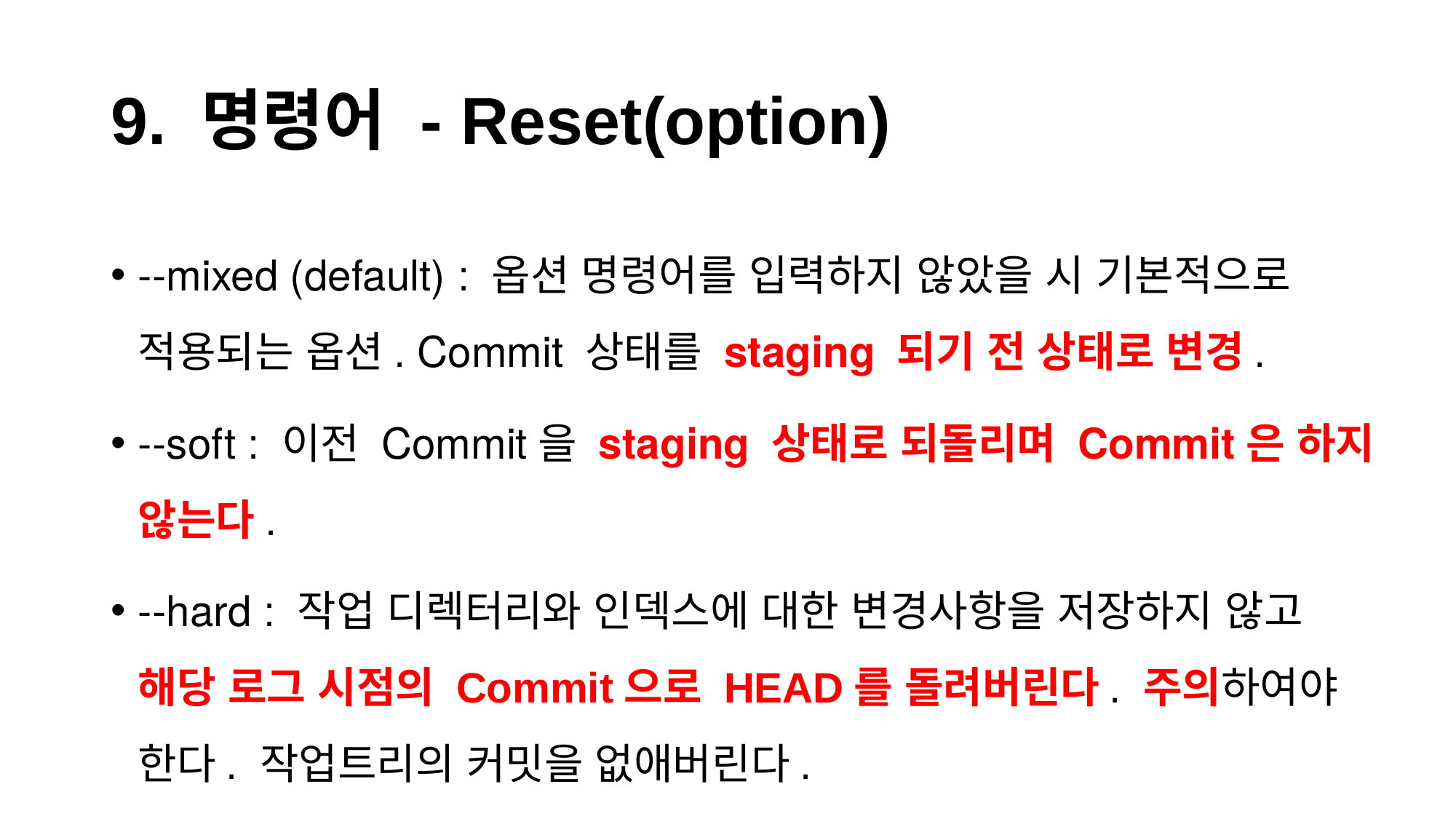

# 9. 명령어 - Reset(option)
--mixed (default) : 옵션 명령어를 입력하지 않았을 시 기본적으로 적용되는 옵션. Commit 상태를 staging 되기 전 상태로 변경.
--soft : 이전 Commit을 staging 상태로 되돌리며 Commit은 하지 않는다.
--hard : 작업 디렉터리와 인덱스에 대한 변경사항을 저장하지 않고 해당 로그 시점의 Commit으로 HEAD를 돌려버린다. 주의하여야 한다. 작업트리의 커밋을 없애버린다.